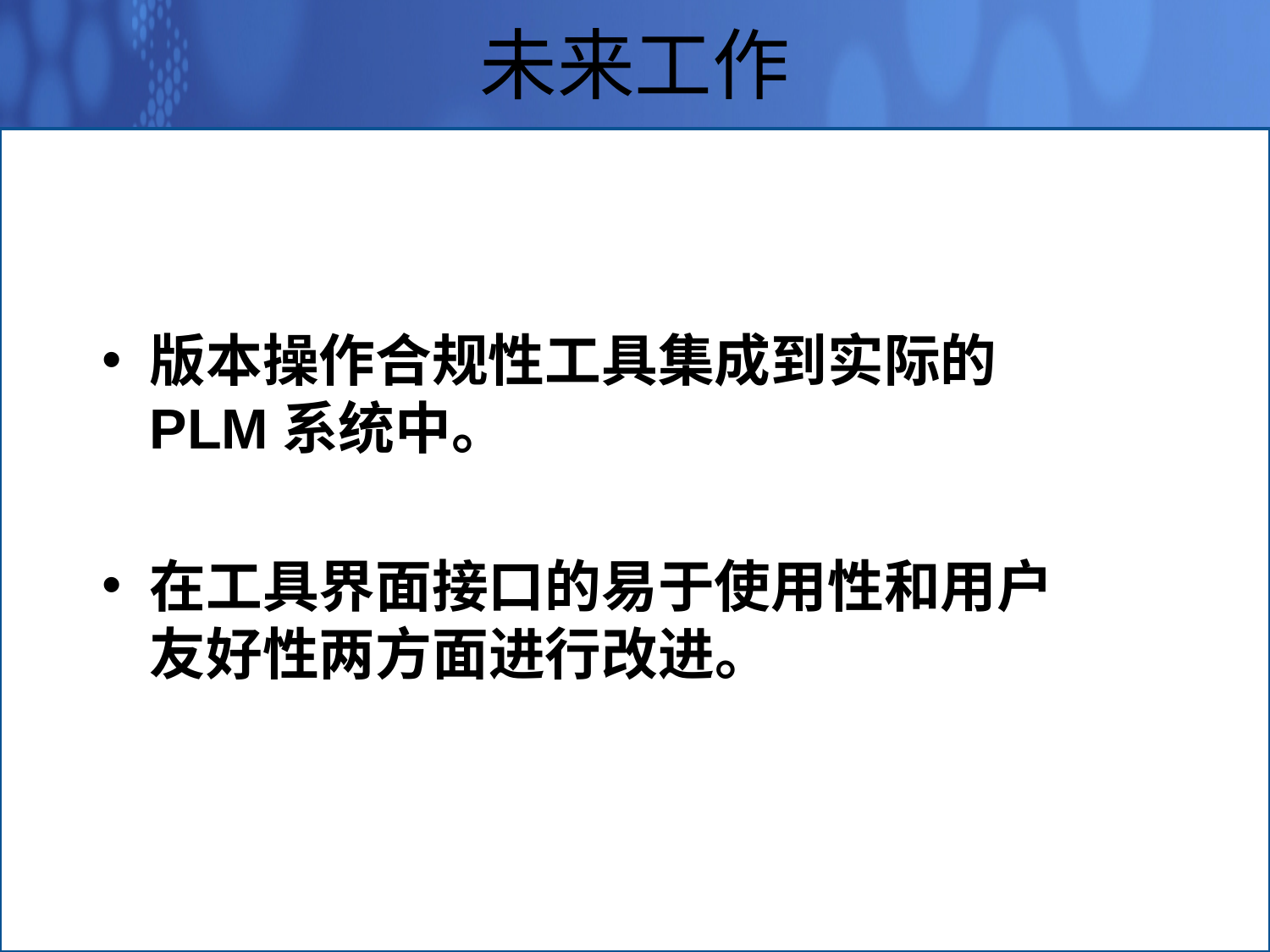

未来工作

版本操作合规性工具集成到实际的PLM系统中。

在工具界面接口的易于使用性和用户友好性两方面进行改进。